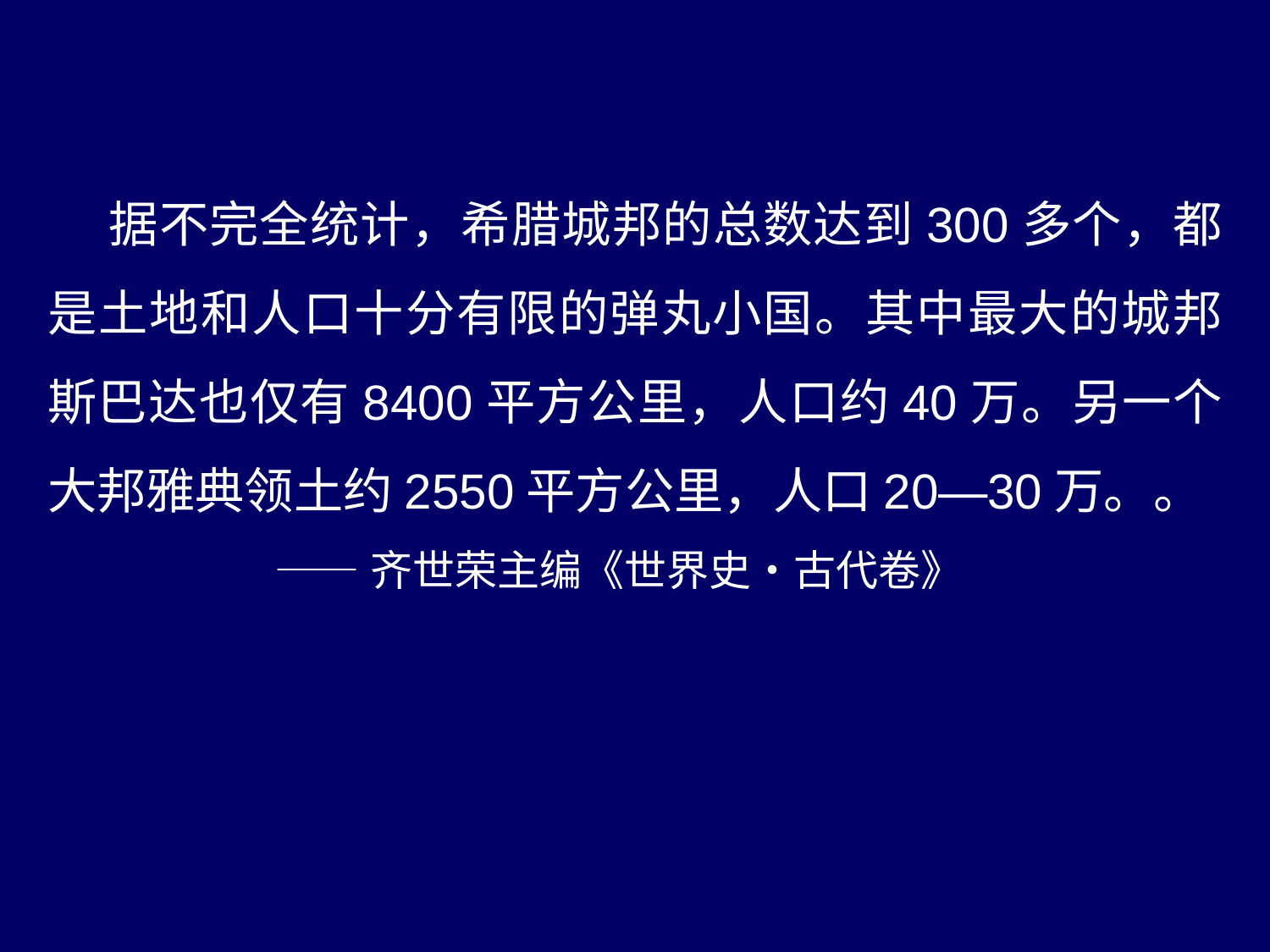

据不完全统计，希腊城邦的总数达到300多个，都是土地和人口十分有限的弹丸小国。其中最大的城邦斯巴达也仅有8400平方公里，人口约40万。另一个大邦雅典领土约2550平方公里，人口20—30万。。
                        ——齐世荣主编《世界史•古代卷》